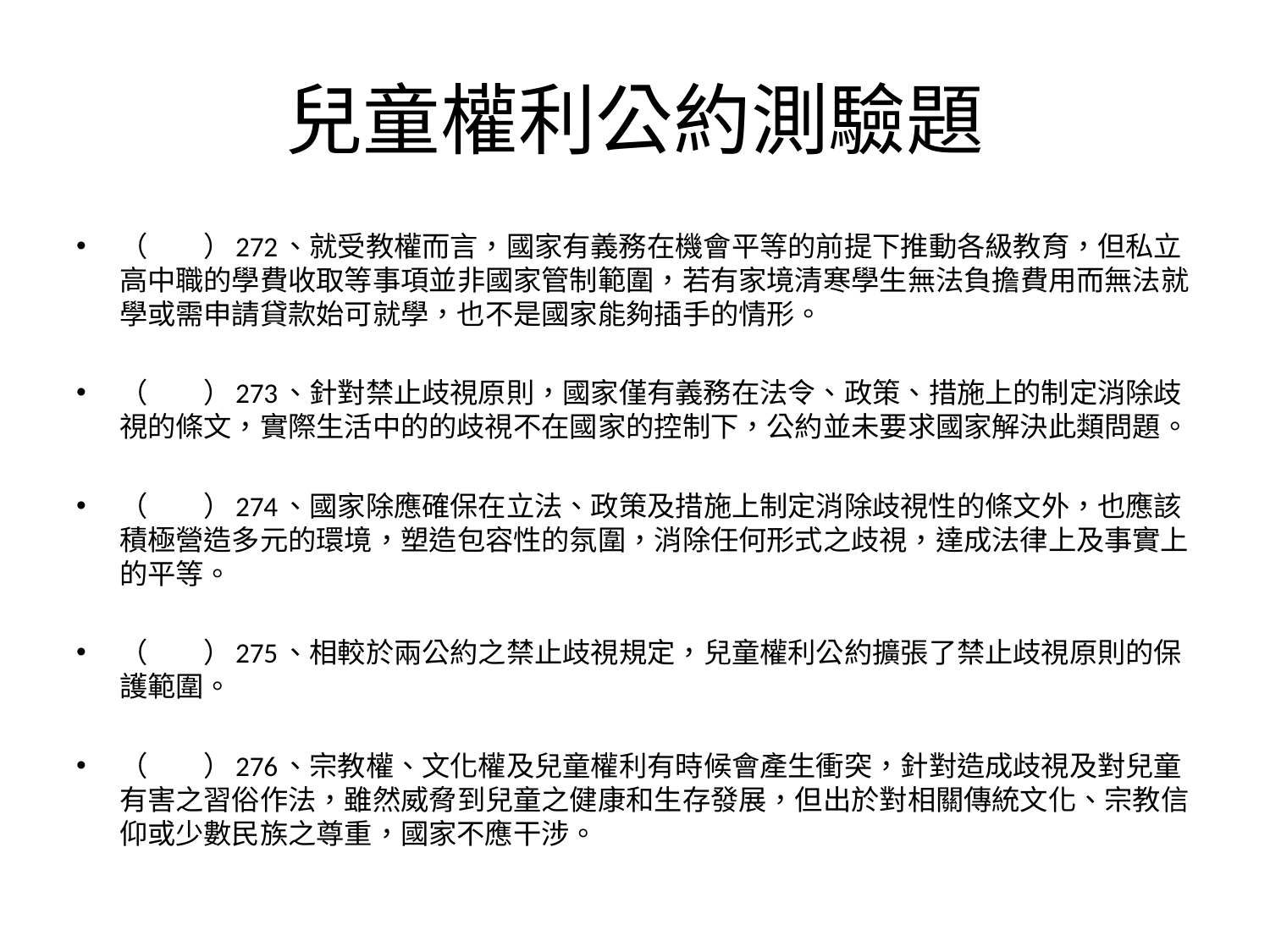

# 兒童權利公約測驗題
（　　）272、就受教權而言，國家有義務在機會平等的前提下推動各級教育，但私立高中職的學費收取等事項並非國家管制範圍，若有家境清寒學生無法負擔費用而無法就學或需申請貸款始可就學，也不是國家能夠插手的情形。

（　　）273、針對禁止歧視原則，國家僅有義務在法令、政策、措施上的制定消除歧視的條文，實際生活中的的歧視不在國家的控制下，公約並未要求國家解決此類問題。

（　　）274、國家除應確保在立法、政策及措施上制定消除歧視性的條文外，也應該積極營造多元的環境，塑造包容性的氛圍，消除任何形式之歧視，達成法律上及事實上的平等。

（　　）275、相較於兩公約之禁止歧視規定，兒童權利公約擴張了禁止歧視原則的保護範圍。

（　　）276、宗教權、文化權及兒童權利有時候會產生衝突，針對造成歧視及對兒童有害之習俗作法，雖然威脅到兒童之健康和生存發展，但出於對相關傳統文化、宗教信仰或少數民族之尊重，國家不應干涉。